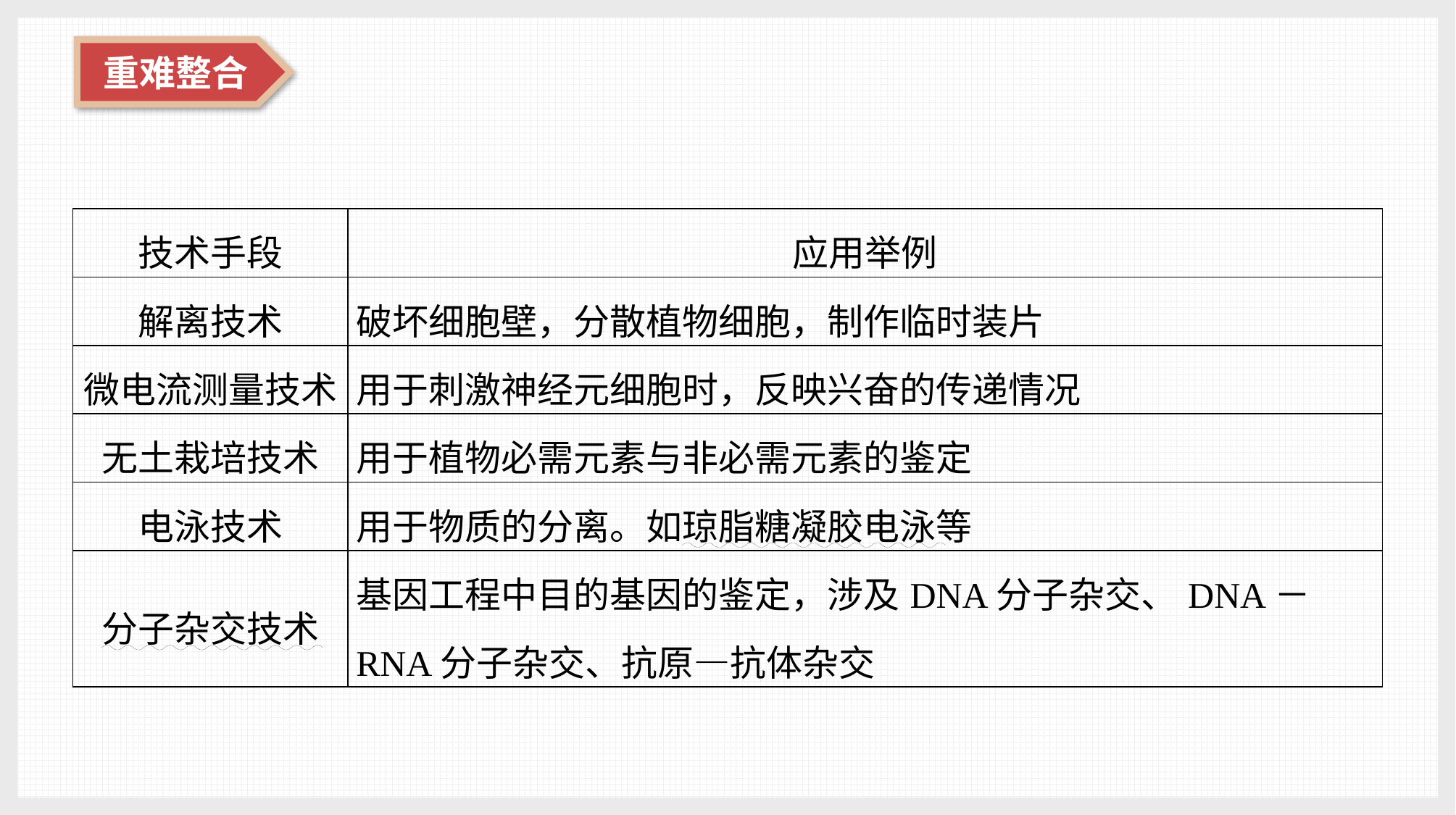

| 技术手段 | 应用举例 |
| --- | --- |
| 解离技术 | 破坏细胞壁，分散植物细胞，制作临时装片 |
| 微电流测量技术 | 用于刺激神经元细胞时，反映兴奋的传递情况 |
| 无土栽培技术 | 用于植物必需元素与非必需元素的鉴定 |
| 电泳技术 | 用于物质的分离。如琼脂糖凝胶电泳等 |
| 分子杂交技术 | 基因工程中目的基因的鉴定，涉及DNA分子杂交、DNA－RNA分子杂交、抗原—抗体杂交 |